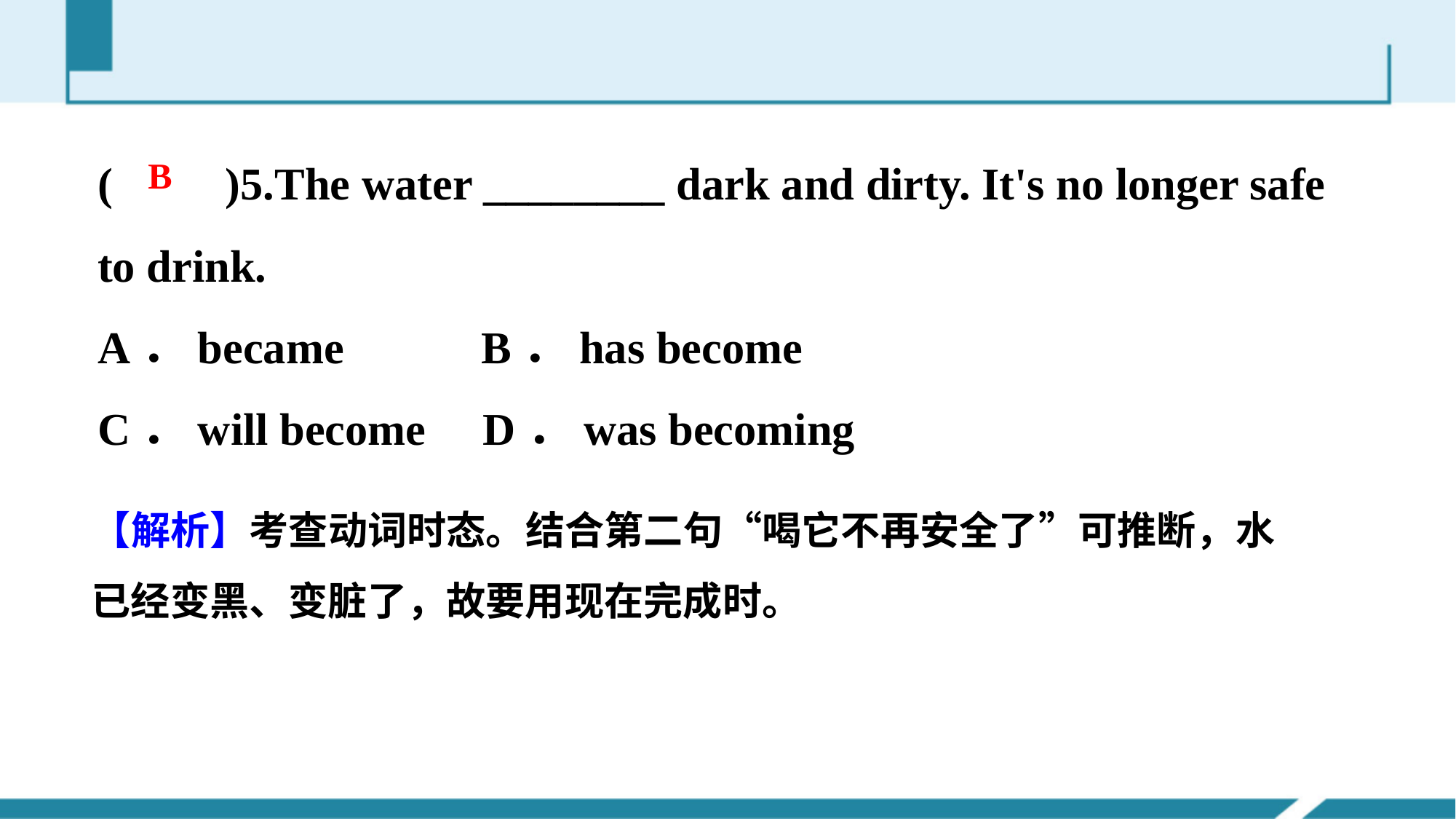

(　　)5.The water ________ dark and dirty. It's no longer safe to drink.
A．became            B．has become
C．will become     D．was becoming
B
【解析】考查动词时态。结合第二句“喝它不再安全了”可推断，水已经变黑、变脏了，故要用现在完成时。